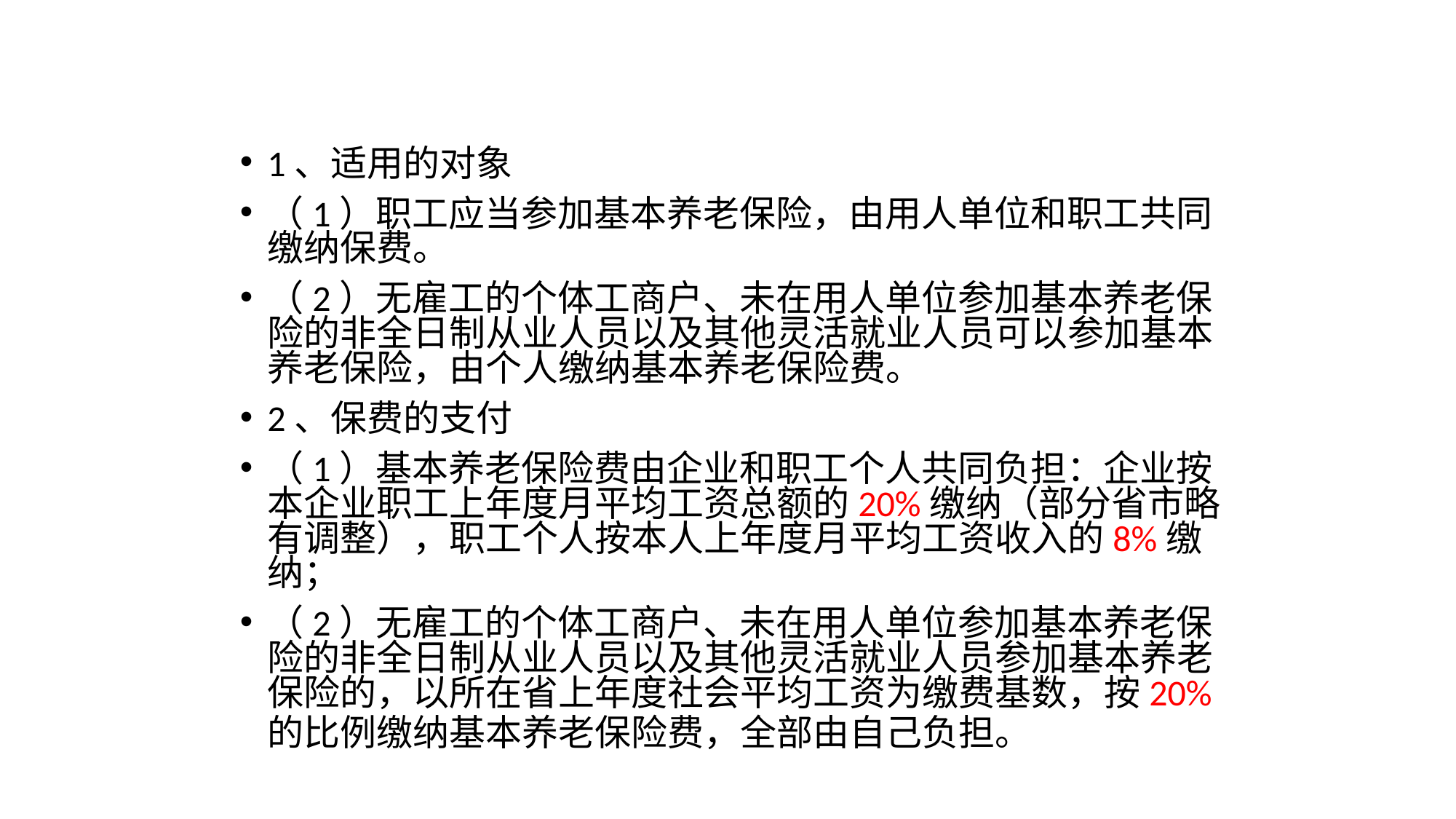

1、适用的对象
（1）职工应当参加基本养老保险，由用人单位和职工共同缴纳保费。
（2）无雇工的个体工商户、未在用人单位参加基本养老保险的非全日制从业人员以及其他灵活就业人员可以参加基本养老保险，由个人缴纳基本养老保险费。
2、保费的支付
（1）基本养老保险费由企业和职工个人共同负担：企业按本企业职工上年度月平均工资总额的20%缴纳（部分省市略有调整），职工个人按本人上年度月平均工资收入的8%缴纳；
（2）无雇工的个体工商户、未在用人单位参加基本养老保险的非全日制从业人员以及其他灵活就业人员参加基本养老保险的，以所在省上年度社会平均工资为缴费基数，按20%的比例缴纳基本养老保险费，全部由自己负担。